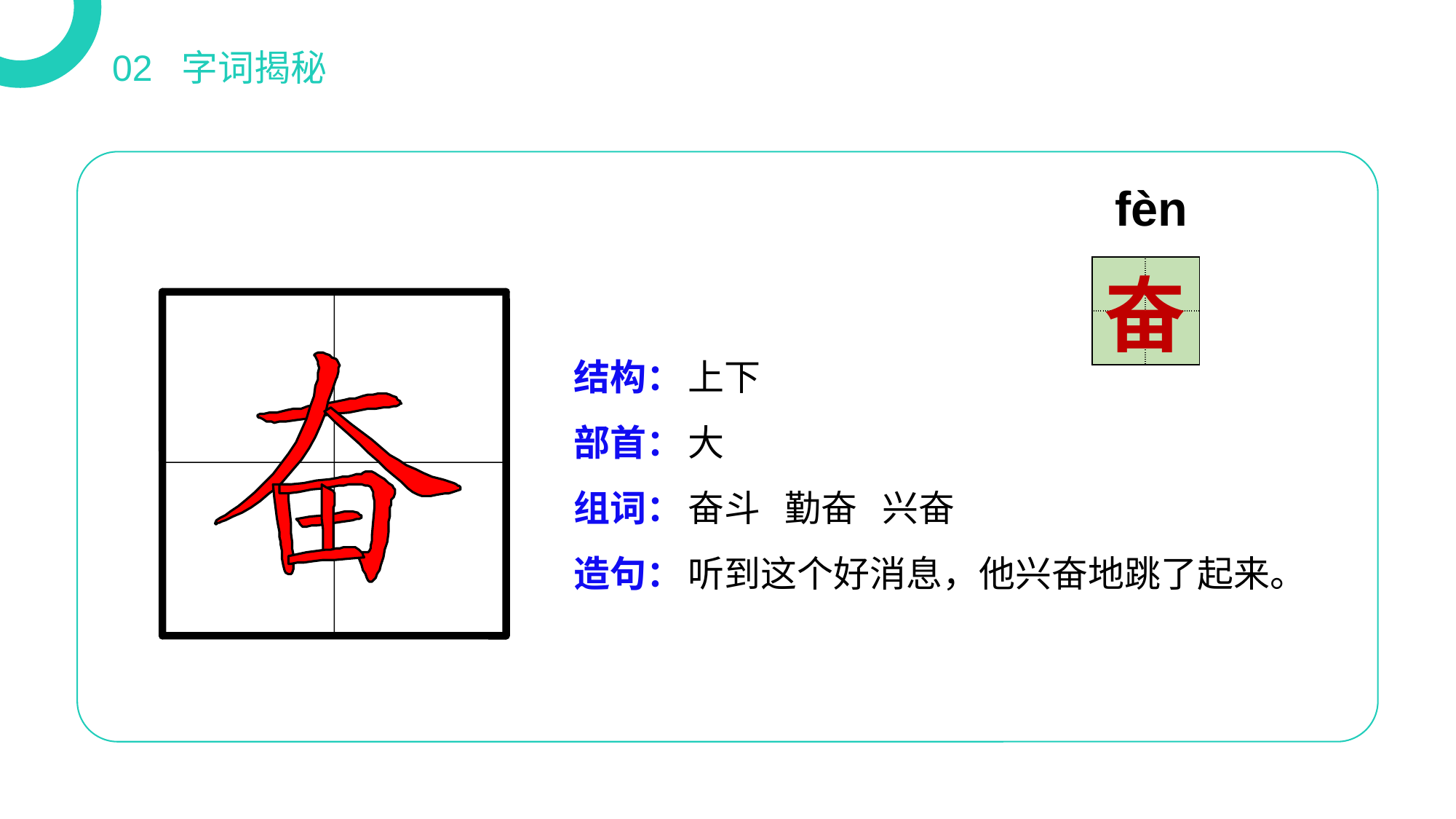

02  字词揭秘
fèn
|  |  |
| --- | --- |
|  |  |
奋

结构：
部首：
组词：
造句：

上下
大
奋斗   勤奋   兴奋
听到这个好消息，他兴奋地跳了起来。